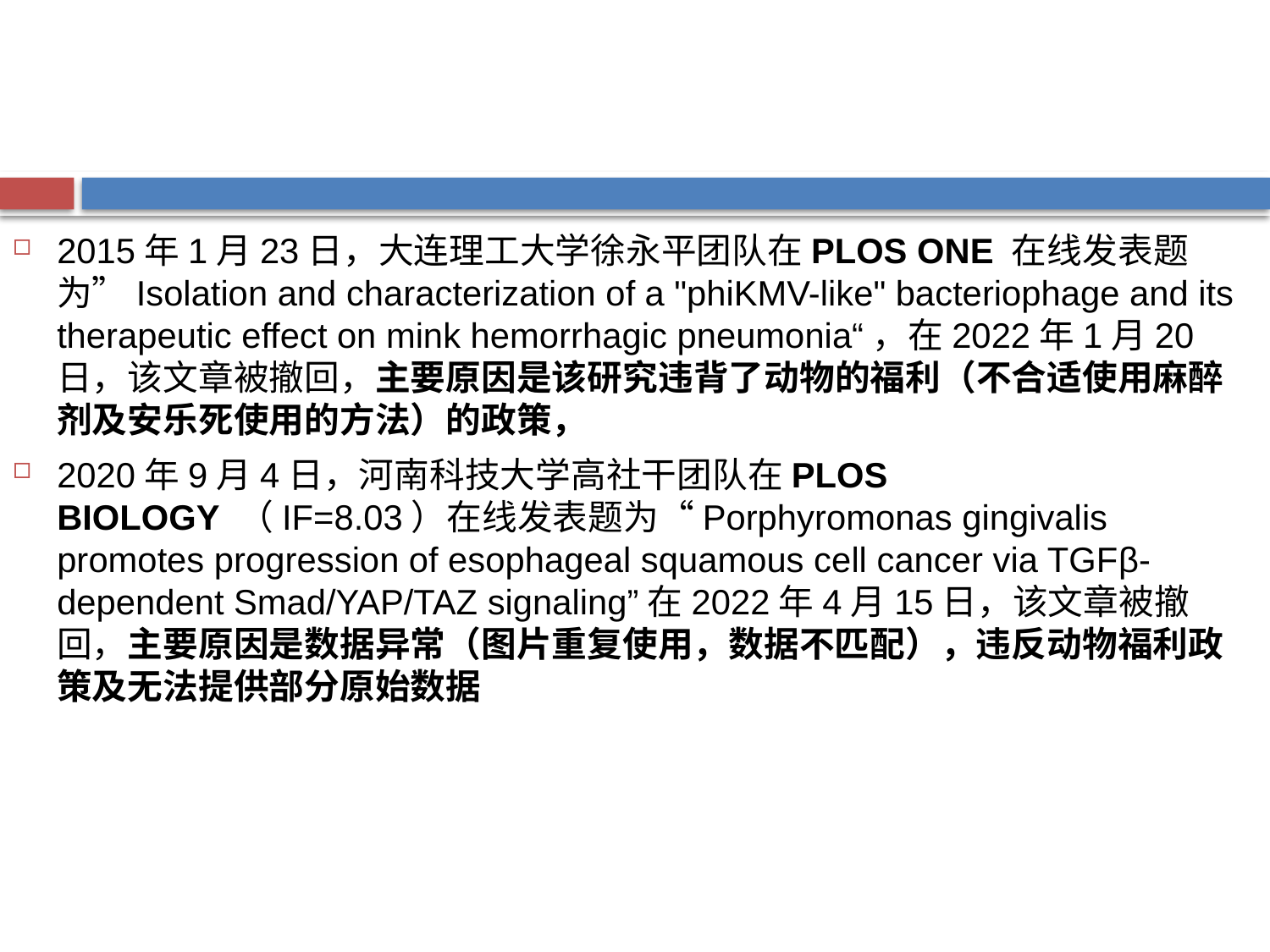

#
2015年1月23日，大连理工大学徐永平团队在PLOS ONE 在线发表题为”Isolation and characterization of a "phiKMV-like" bacteriophage and its therapeutic effect on mink hemorrhagic pneumonia“，在2022年1月20日，该文章被撤回，主要原因是该研究违背了动物的福利（不合适使用麻醉剂及安乐死使用的方法）的政策，
2020年9月4日，河南科技大学高社干团队在PLOS BIOLOGY （IF=8.03）在线发表题为“Porphyromonas gingivalis promotes progression of esophageal squamous cell cancer via TGFβ-dependent Smad/YAP/TAZ signaling”在2022年4月15日，该文章被撤回，主要原因是数据异常（图片重复使用，数据不匹配），违反动物福利政策及无法提供部分原始数据